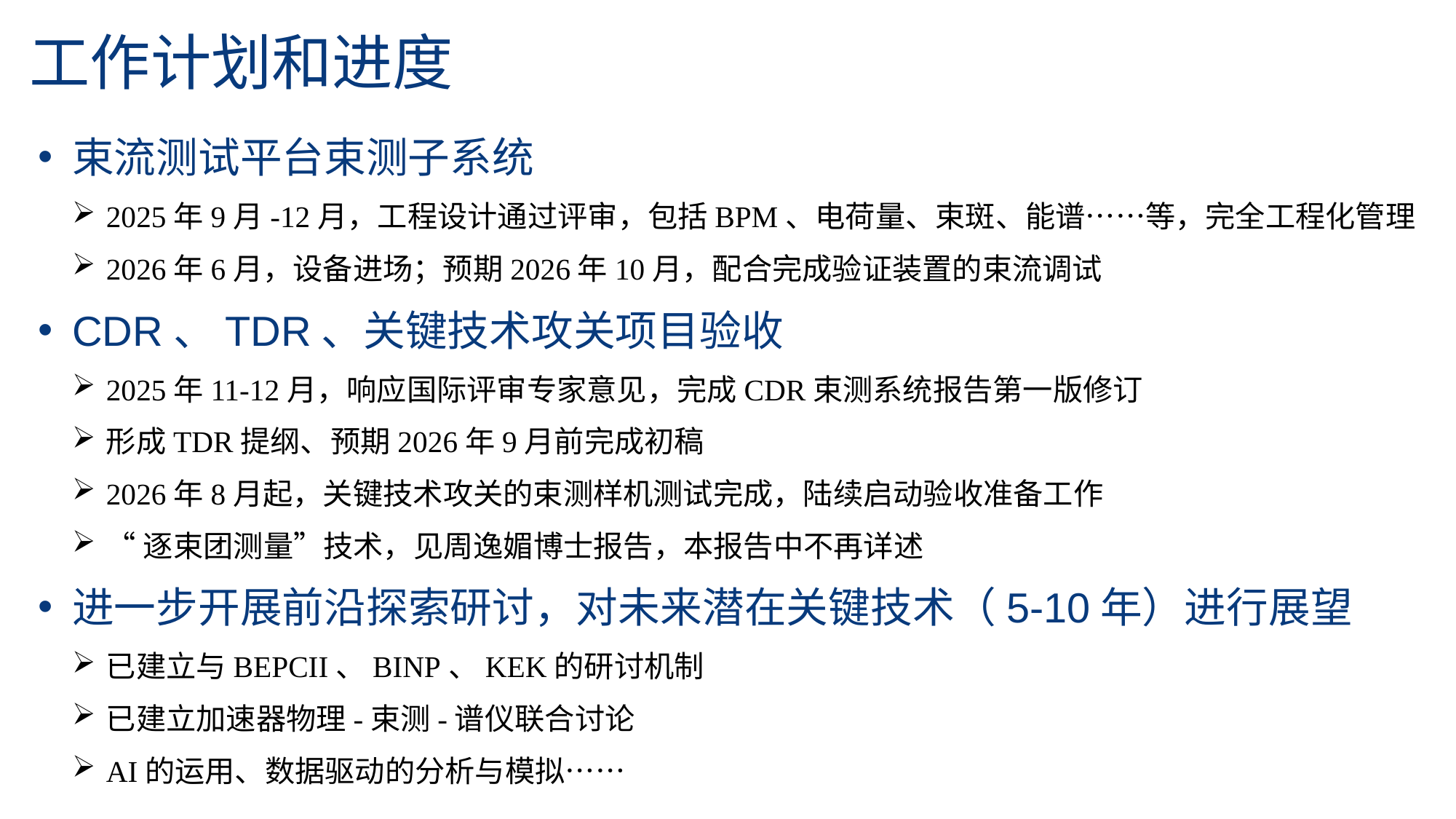

# 工作计划和进度
束流测试平台束测子系统
2025年9月-12月，工程设计通过评审，包括BPM、电荷量、束斑、能谱……等，完全工程化管理
2026年6月，设备进场；预期2026年10月，配合完成验证装置的束流调试
CDR、TDR、关键技术攻关项目验收
2025年11-12月，响应国际评审专家意见，完成CDR束测系统报告第一版修订
形成TDR提纲、预期2026年9月前完成初稿
2026年8月起，关键技术攻关的束测样机测试完成，陆续启动验收准备工作
“逐束团测量”技术，见周逸媚博士报告，本报告中不再详述
进一步开展前沿探索研讨，对未来潜在关键技术（5-10年）进行展望
已建立与BEPCII、BINP、KEK的研讨机制
已建立加速器物理-束测-谱仪联合讨论
AI的运用、数据驱动的分析与模拟……